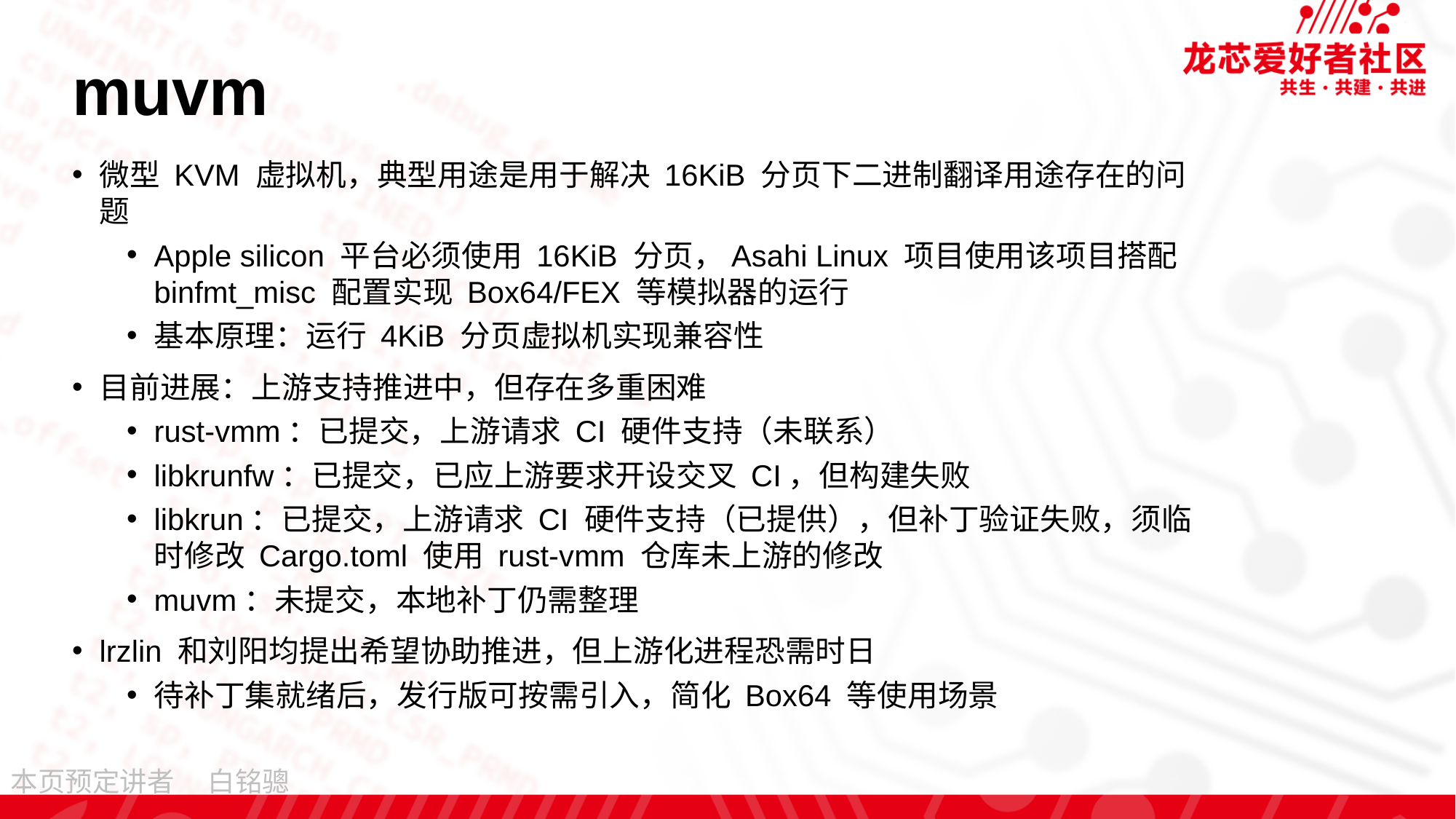

# muvm
微型 KVM 虚拟机，典型用途是用于解决 16KiB 分页下二进制翻译用途存在的问题
Apple silicon 平台必须使用 16KiB 分页，Asahi Linux 项目使用该项目搭配 binfmt_misc 配置实现 Box64/FEX 等模拟器的运行
基本原理：运行 4KiB 分页虚拟机实现兼容性
目前进展：上游支持推进中，但存在多重困难
rust-vmm：已提交，上游请求 CI 硬件支持（未联系）
libkrunfw：已提交，已应上游要求开设交叉 CI，但构建失败
libkrun：已提交，上游请求 CI 硬件支持（已提供），但补丁验证失败，须临时修改 Cargo.toml 使用 rust-vmm 仓库未上游的修改
muvm：未提交，本地补丁仍需整理
lrzlin 和刘阳均提出希望协助推进，但上游化进程恐需时日
待补丁集就绪后，发行版可按需引入，简化 Box64 等使用场景
白铭骢